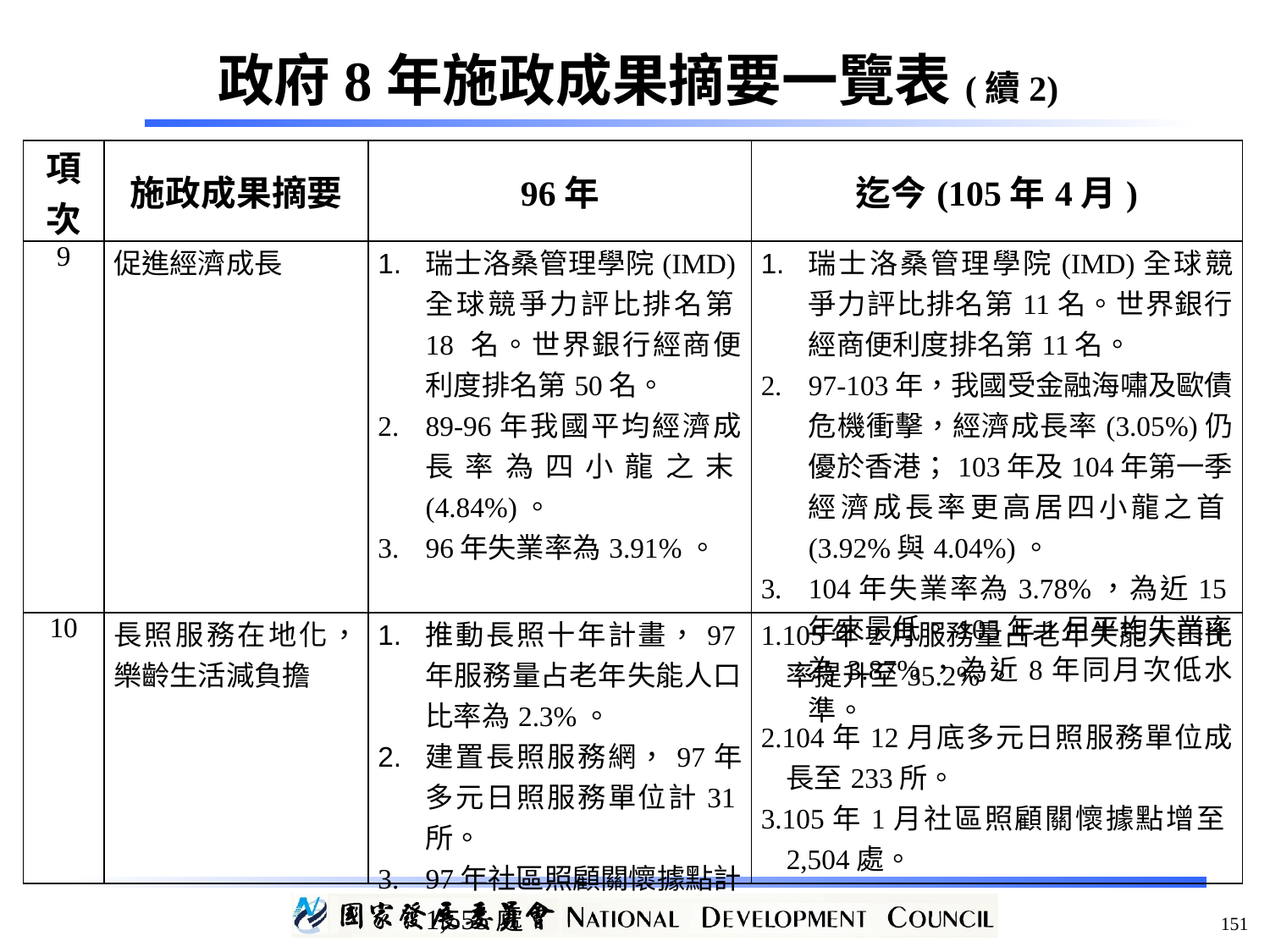

政府8年施政成果摘要一覽表(續2)
| 項次 | 施政成果摘要 | 96年 | 迄今(105年4月) |
| --- | --- | --- | --- |
| 9 | 促進經濟成長 | 瑞士洛桑管理學院(IMD)全球競爭力評比排名第18 名。世界銀行經商便利度排名第50名。 89-96年我國平均經濟成長率為四小龍之末(4.84%)。 96年失業率為3.91%。 | 瑞士洛桑管理學院(IMD)全球競爭力評比排名第11名。世界銀行經商便利度排名第11名。 97-103年，我國受金融海嘯及歐債危機衝擊，經濟成長率(3.05%)仍優於香港；103年及104年第一季經濟成長率更高居四小龍之首(3.92%與4.04%)。 104年失業率為3.78%，為近15年來最低。105年1月平均失業率為3.87%，為近8年同月次低水準。 |
| 10 | 長照服務在地化，樂齡生活減負擔 | 推動長照十年計畫，97年服務量占老年失能人口比率為2.3%。 建置長照服務網，97年多元日照服務單位計31所。 97年社區照顧關懷據點計1,555處。 | 1.105年2月服務量占老年失能人口比率提升至35.2%。 2.104年12月底多元日照服務單位成長至233所。 3.105年1月社區照顧關懷據點增至2,504處。 |
151